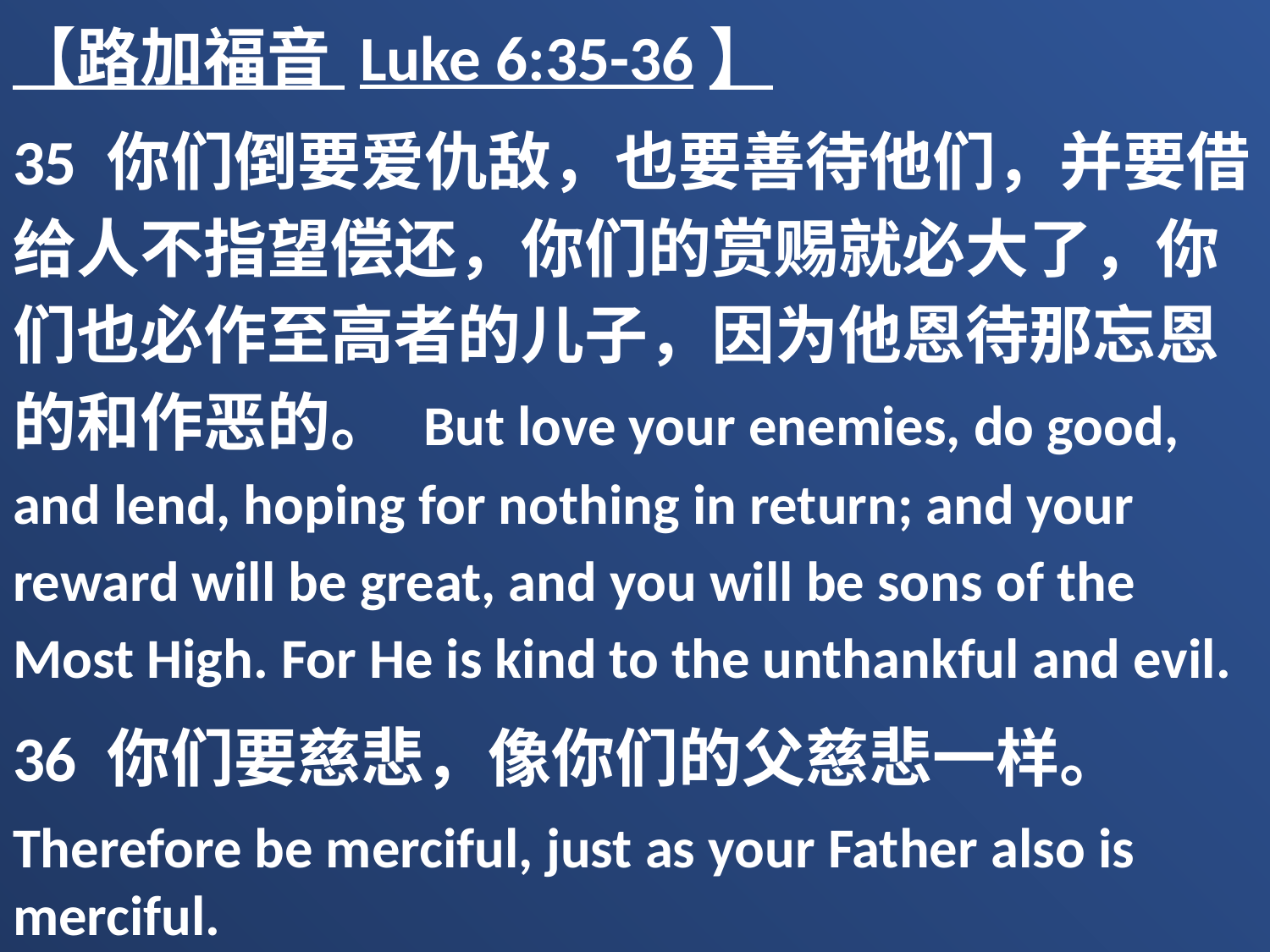

【路加福音 Luke 6:35-36】
35 你们倒要爱仇敌，也要善待他们，并要借给人不指望偿还，你们的赏赐就必大了，你们也必作至高者的儿子，因为他恩待那忘恩的和作恶的。 But love your enemies, do good, and lend, hoping for nothing in return; and your reward will be great, and you will be sons of the Most High. For He is kind to the unthankful and evil.
36 你们要慈悲，像你们的父慈悲一样。
Therefore be merciful, just as your Father also is merciful.